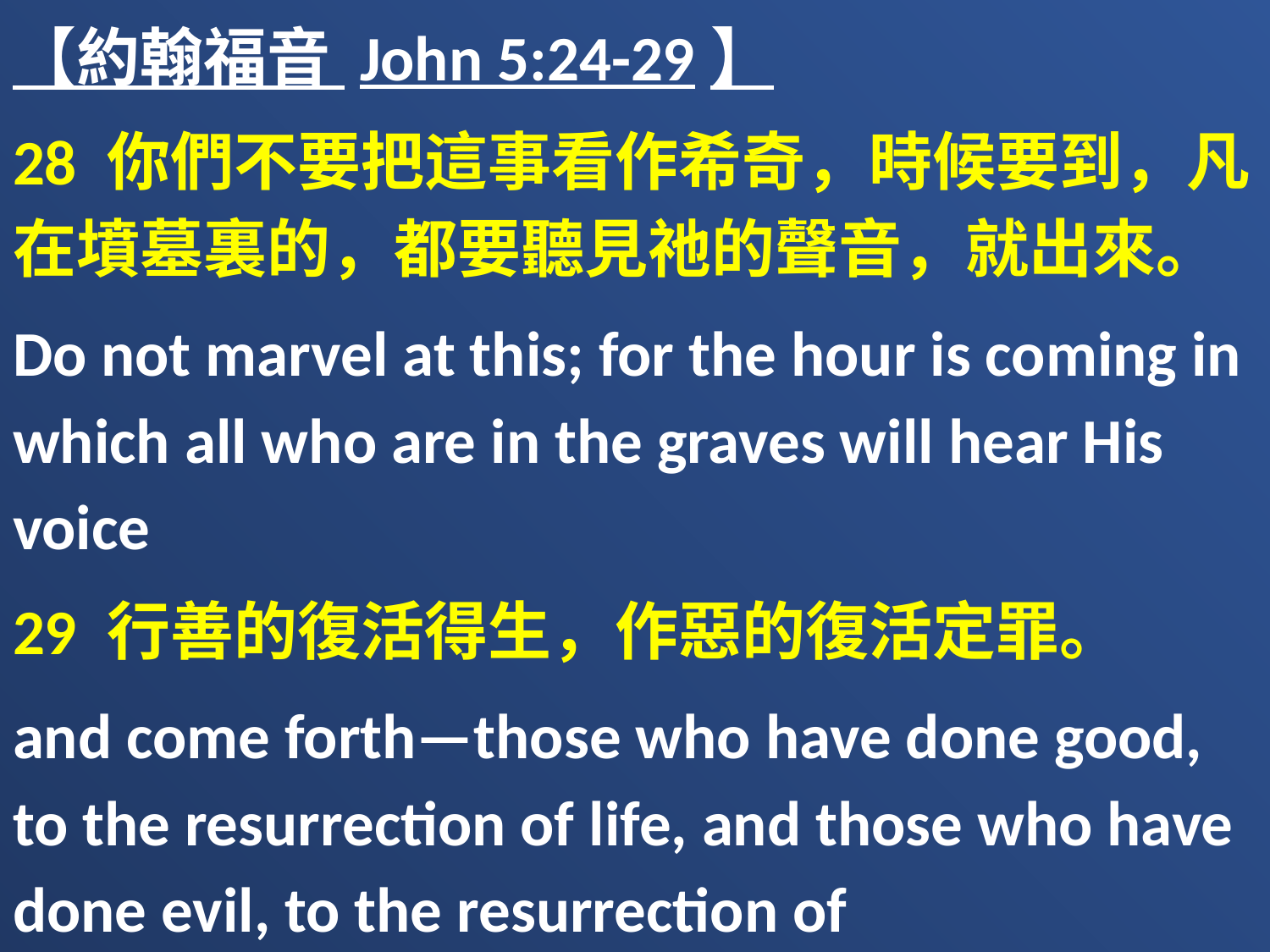

【約翰福音 John 5:24-29】
28 你們不要把這事看作希奇，時候要到，凡在墳墓裏的，都要聽見祂的聲音，就出來。
Do not marvel at this; for the hour is coming in which all who are in the graves will hear His voice
29 行善的復活得生，作惡的復活定罪。
and come forth—those who have done good, to the resurrection of life, and those who have done evil, to the resurrection of condemnation.